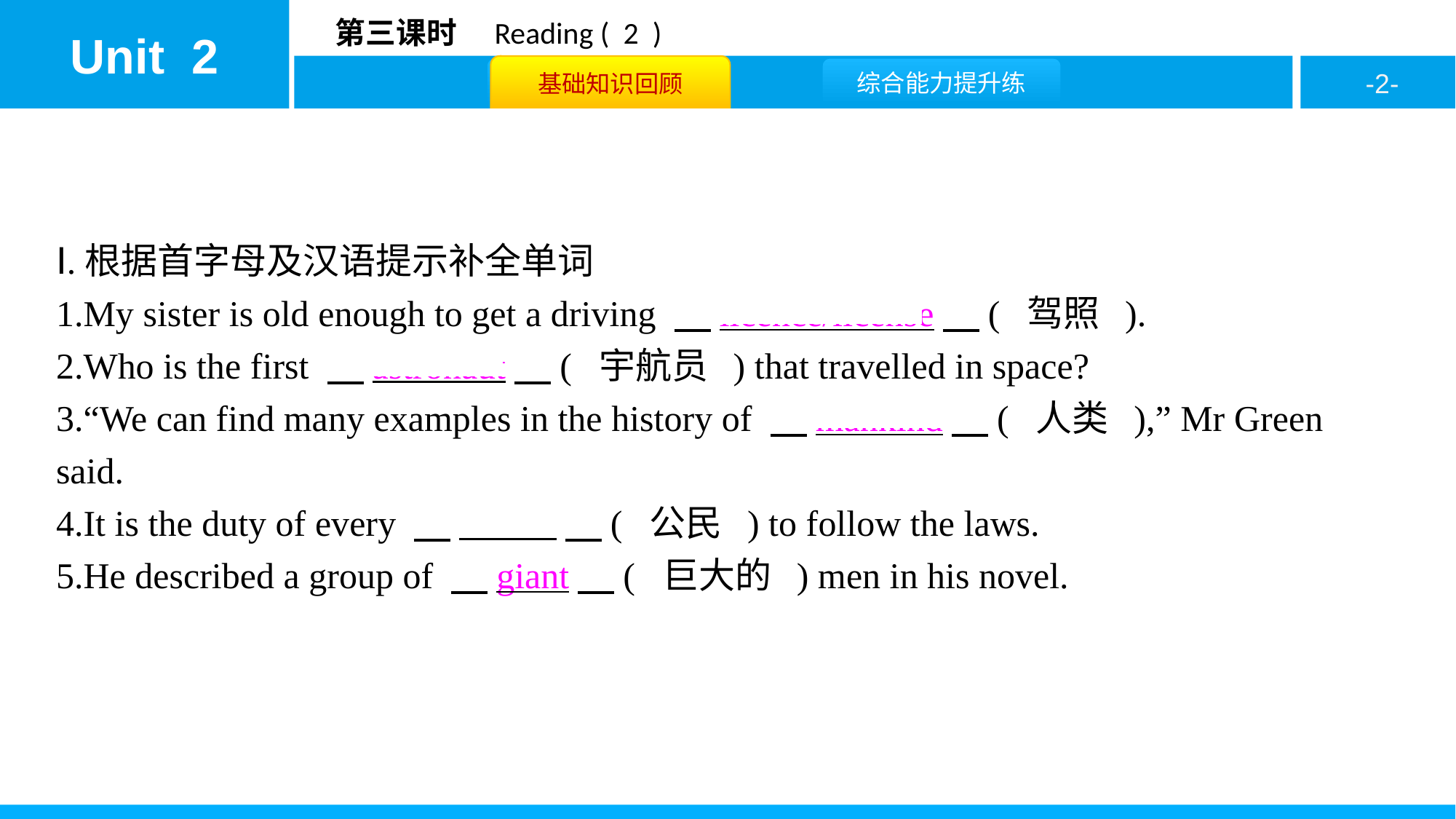

Ⅰ.根据首字母及汉语提示补全单词
1.My sister is old enough to get a driving 　licence/license　(  驾照  ).
2.Who is the first 　astronaut　(  宇航员  ) that travelled in space?
3.“We can find many examples in the history of 　mankind　(  人类  ),” Mr Green said.
4.It is the duty of every 　citizen　(  公民  ) to follow the laws.
5.He described a group of 　giant　(  巨大的  ) men in his novel.